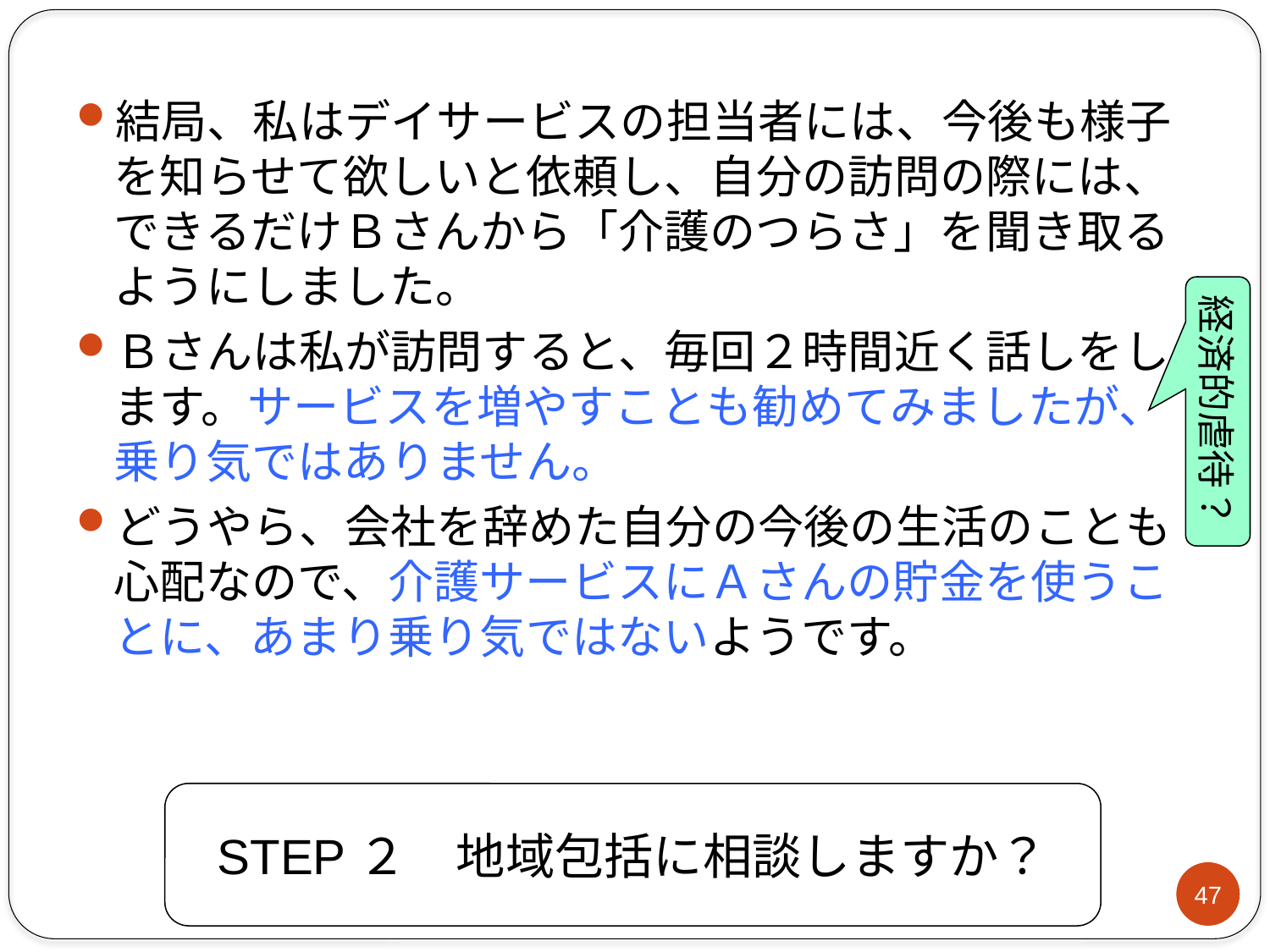

結局、私はデイサービスの担当者には、今後も様子を知らせて欲しいと依頼し、自分の訪問の際には、できるだけＢさんから「介護のつらさ」を聞き取るようにしました。
Ｂさんは私が訪問すると、毎回２時間近く話しをします。サービスを増やすことも勧めてみましたが、乗り気ではありません。
どうやら、会社を辞めた自分の今後の生活のことも心配なので、介護サービスにＡさんの貯金を使うことに、あまり乗り気ではないようです。
経済的虐待？
STEP２　地域包括に相談しますか？
47